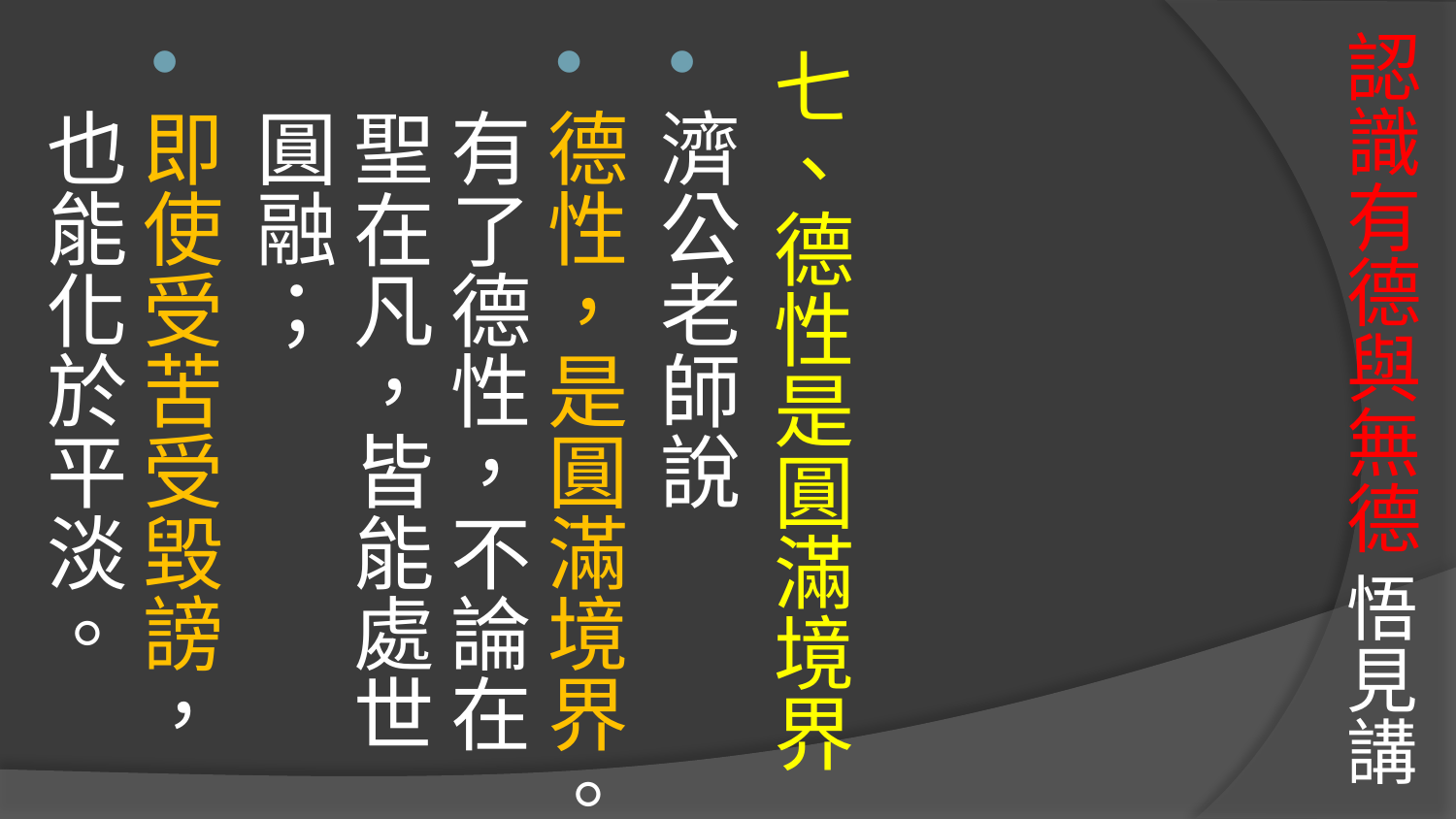

# 認識有德與無德 悟見講
七、德性是圓滿境界
濟公老師說
德性，是圓滿境界。有了德性，不論在聖在凡，皆能處世圓融；
即使受苦受毀謗，也能化於平淡。